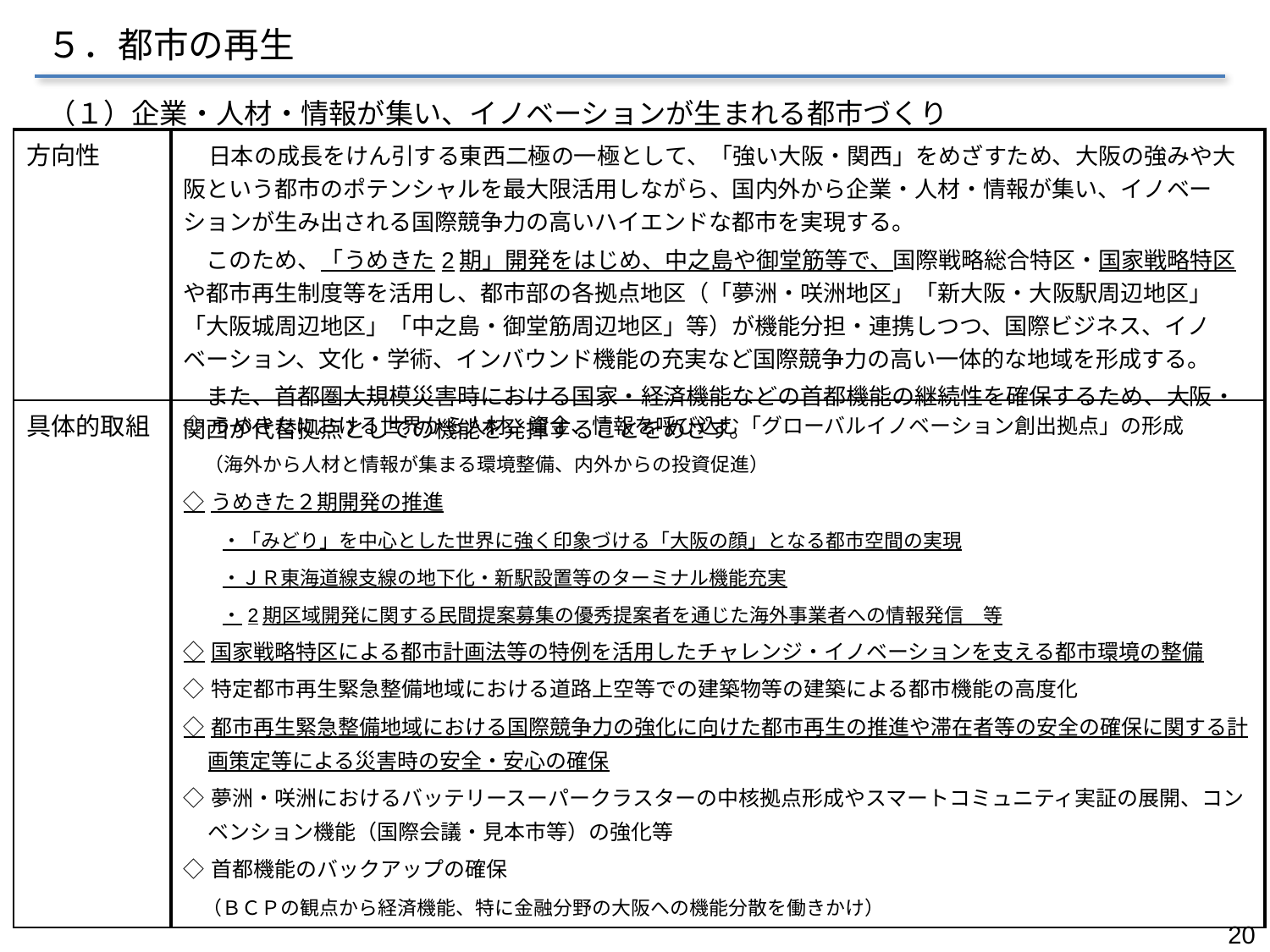

５．都市の再生
（１）企業・人材・情報が集い、イノベーションが生まれる都市づくり
| 方向性 | 日本の成長をけん引する東西二極の一極として、「強い大阪・関西」をめざすため、大阪の強みや大阪という都市のポテンシャルを最大限活用しながら、国内外から企業・人材・情報が集い、イノベーションが生み出される国際競争力の高いハイエンドな都市を実現する。 　このため、「うめきた2期」開発をはじめ、中之島や御堂筋等で、国際戦略総合特区・国家戦略特区や都市再生制度等を活用し、都市部の各拠点地区（「夢洲・咲洲地区」「新大阪・大阪駅周辺地区」「大阪城周辺地区」「中之島・御堂筋周辺地区」等）が機能分担・連携しつつ、国際ビジネス、イノベーション、文化・学術、インバウンド機能の充実など国際競争力の高い一体的な地域を形成する。 　また、首都圏大規模災害時における国家・経済機能などの首都機能の継続性を確保するため、大阪・関西が代替拠点としての機能を発揮することをめざす。 |
| --- | --- |
| 具体的取組 | ◇うめきたにおける世界から人材、資金、情報を呼び込む「グローバルイノベーション創出拠点」の形成 　（海外から人材と情報が集まる環境整備、内外からの投資促進） ◇うめきた２期開発の推進 　　・「みどり」を中心とした世界に強く印象づける「大阪の顔」となる都市空間の実現 　　・ＪＲ東海道線支線の地下化・新駅設置等のターミナル機能充実 　　・2期区域開発に関する民間提案募集の優秀提案者を通じた海外事業者への情報発信　等 ◇国家戦略特区による都市計画法等の特例を活用したチャレンジ・イノベーションを支える都市環境の整備 ◇特定都市再生緊急整備地域における道路上空等での建築物等の建築による都市機能の高度化 ◇都市再生緊急整備地域における国際競争力の強化に向けた都市再生の推進や滞在者等の安全の確保に関する計画策定等による災害時の安全・安心の確保 ◇夢洲・咲洲におけるバッテリースーパークラスターの中核拠点形成やスマートコミュニティ実証の展開、コンベンション機能（国際会議・見本市等）の強化等 ◇首都機能のバックアップの確保 　（ＢＣＰの観点から経済機能、特に金融分野の大阪への機能分散を働きかけ） |
20